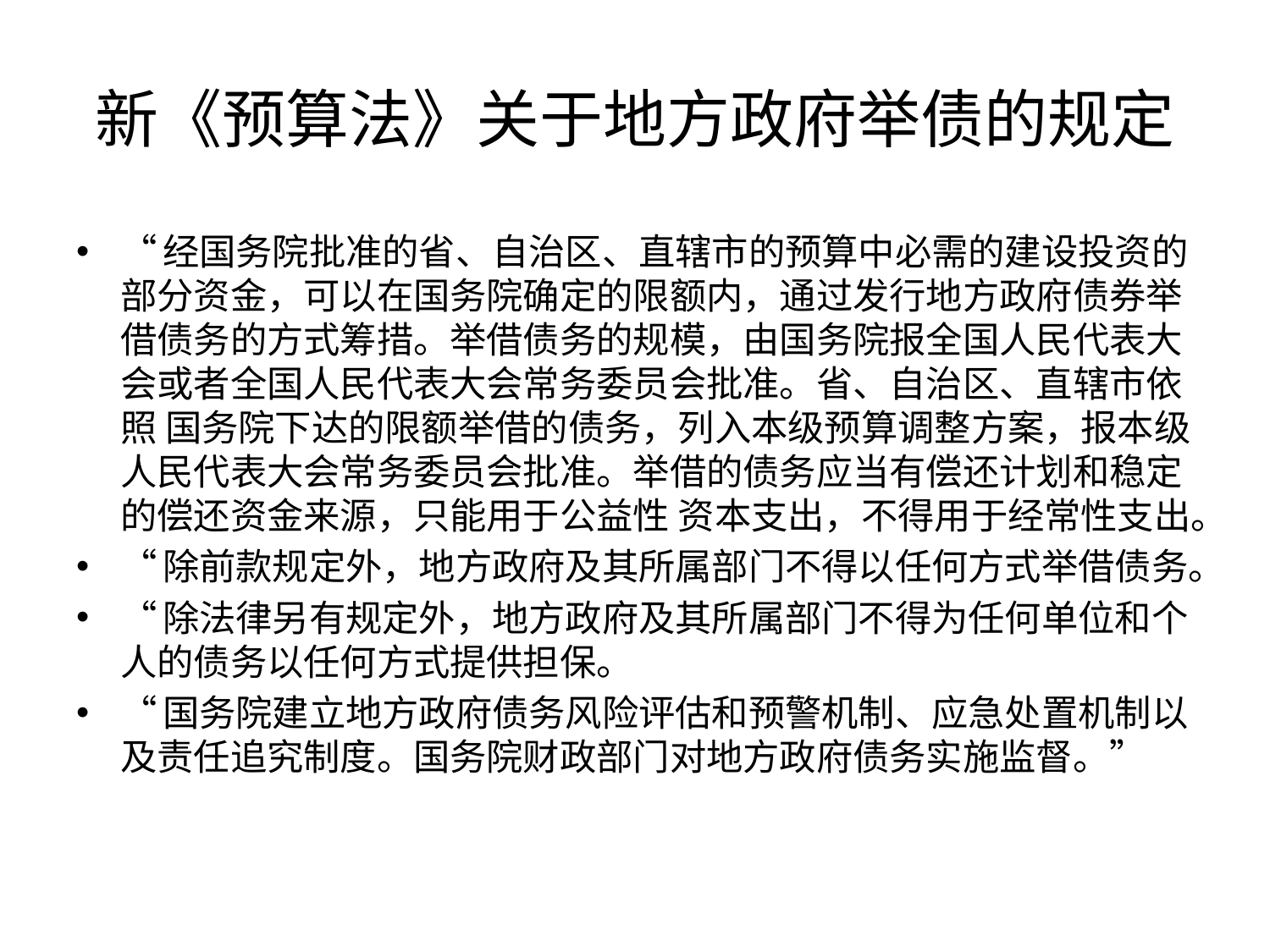

# 新《预算法》关于地方政府举债的规定
“经国务院批准的省、自治区、直辖市的预算中必需的建设投资的部分资金，可以在国务院确定的限额内，通过发行地方政府债券举借债务的方式筹措。举借债务的规模，由国务院报全国人民代表大会或者全国人民代表大会常务委员会批准。省、自治区、直辖市依照 国务院下达的限额举借的债务，列入本级预算调整方案，报本级人民代表大会常务委员会批准。举借的债务应当有偿还计划和稳定的偿还资金来源，只能用于公益性 资本支出，不得用于经常性支出。
“除前款规定外，地方政府及其所属部门不得以任何方式举借债务。
“除法律另有规定外，地方政府及其所属部门不得为任何单位和个人的债务以任何方式提供担保。
“国务院建立地方政府债务风险评估和预警机制、应急处置机制以及责任追究制度。国务院财政部门对地方政府债务实施监督。”